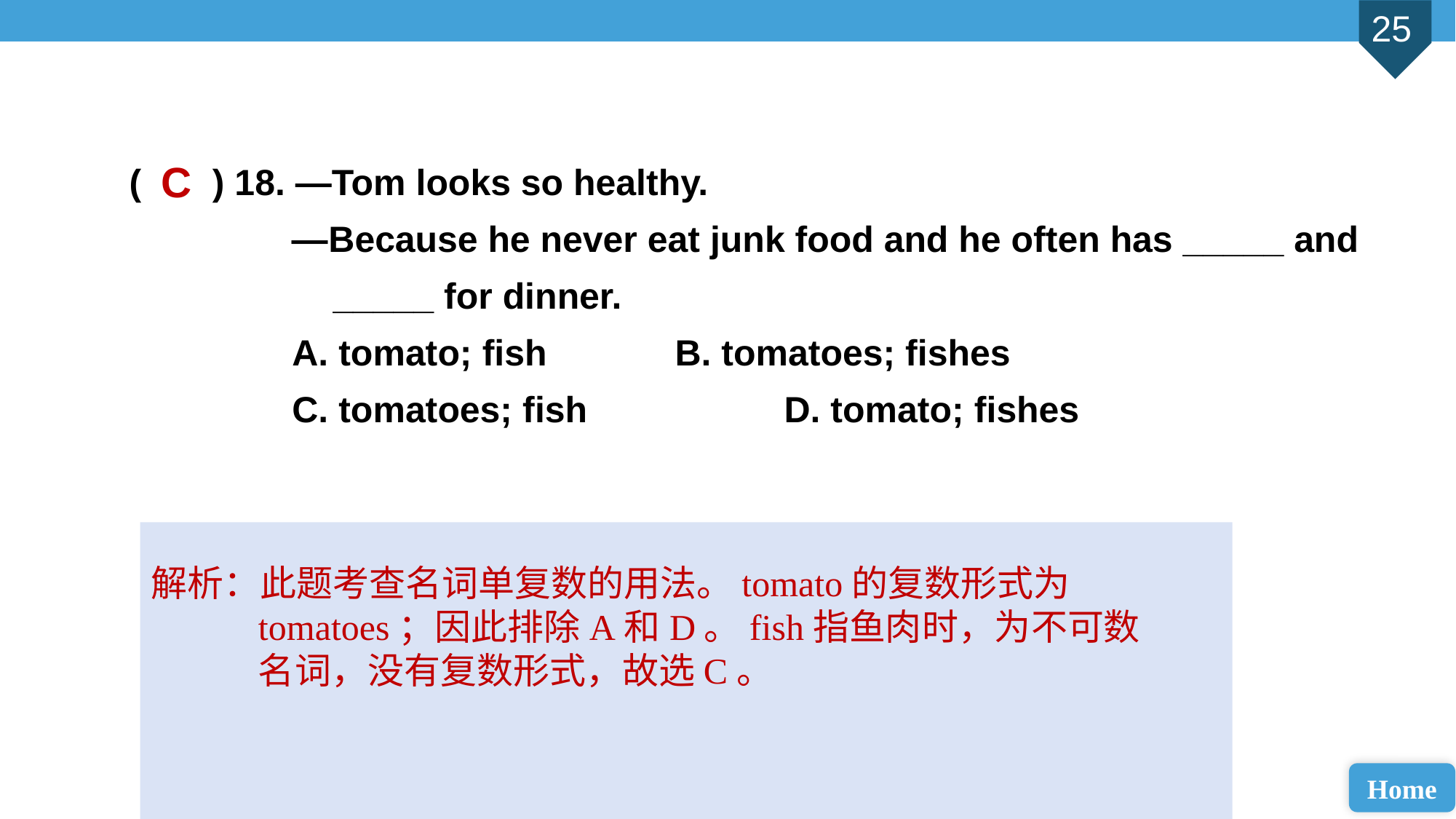

(       ) 18. —Tom looks so healthy.
                —Because he never eat junk food and he often has _____ and
                    _____ for dinner.
                A. tomato; fish		B. tomatoes; fishes
                C. tomatoes; fish		D. tomato; fishes
C

解析：此题考查名词单复数的用法。tomato的复数形式为tomatoes；因此排除A和D。fish指鱼肉时，为不可数名词，没有复数形式，故选C。